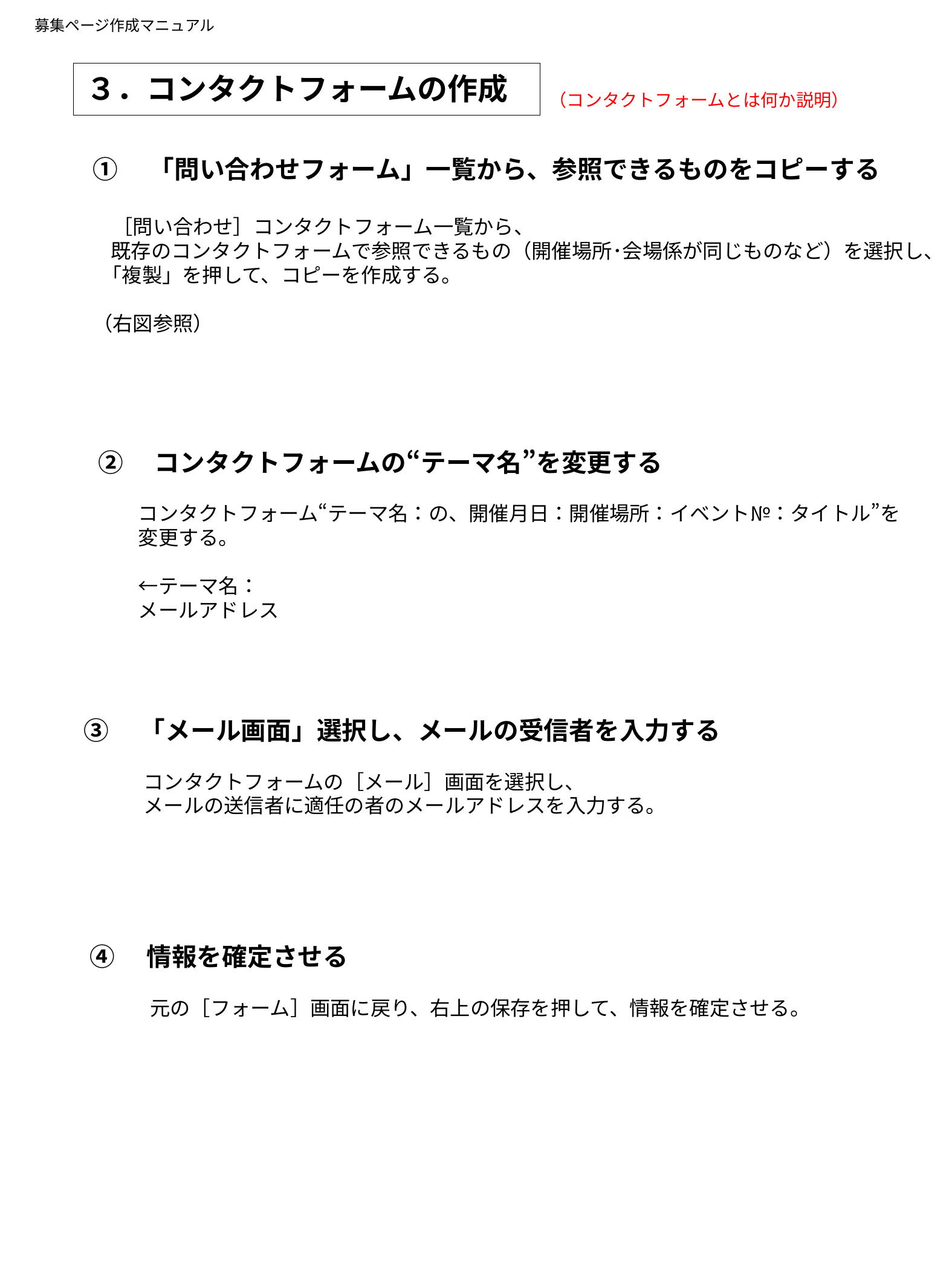

募集ページ作成マニュアル
３．コンタクトフォームの作成
（コンタクトフォームとは何か説明）
①　「問い合わせフォーム」一覧から、参照できるものをコピーする

　［問い合わせ］コンタクトフォーム一覧から、
   既存のコンタクトフォームで参照できるもの（開催場所･会場係が同じものなど）を選択し、
 「複製」を押して、コピーを作成する。

（右図参照）

②　コンタクトフォームの“テーマ名”を変更する

　　コンタクトフォーム“テーマ名：の、開催月日：開催場所：イベント№：タイトル”を
　　変更する。

　　←テーマ名：
　　メールアドレス

③　「メール画面」選択し、メールの受信者を入力する

　　　コンタクトフォームの［メール］画面を選択し、
　　　メールの送信者に適任の者のメールアドレスを入力する。

④　情報を確定させる

　　　元の［フォーム］画面に戻り、右上の保存を押して、情報を確定させる。